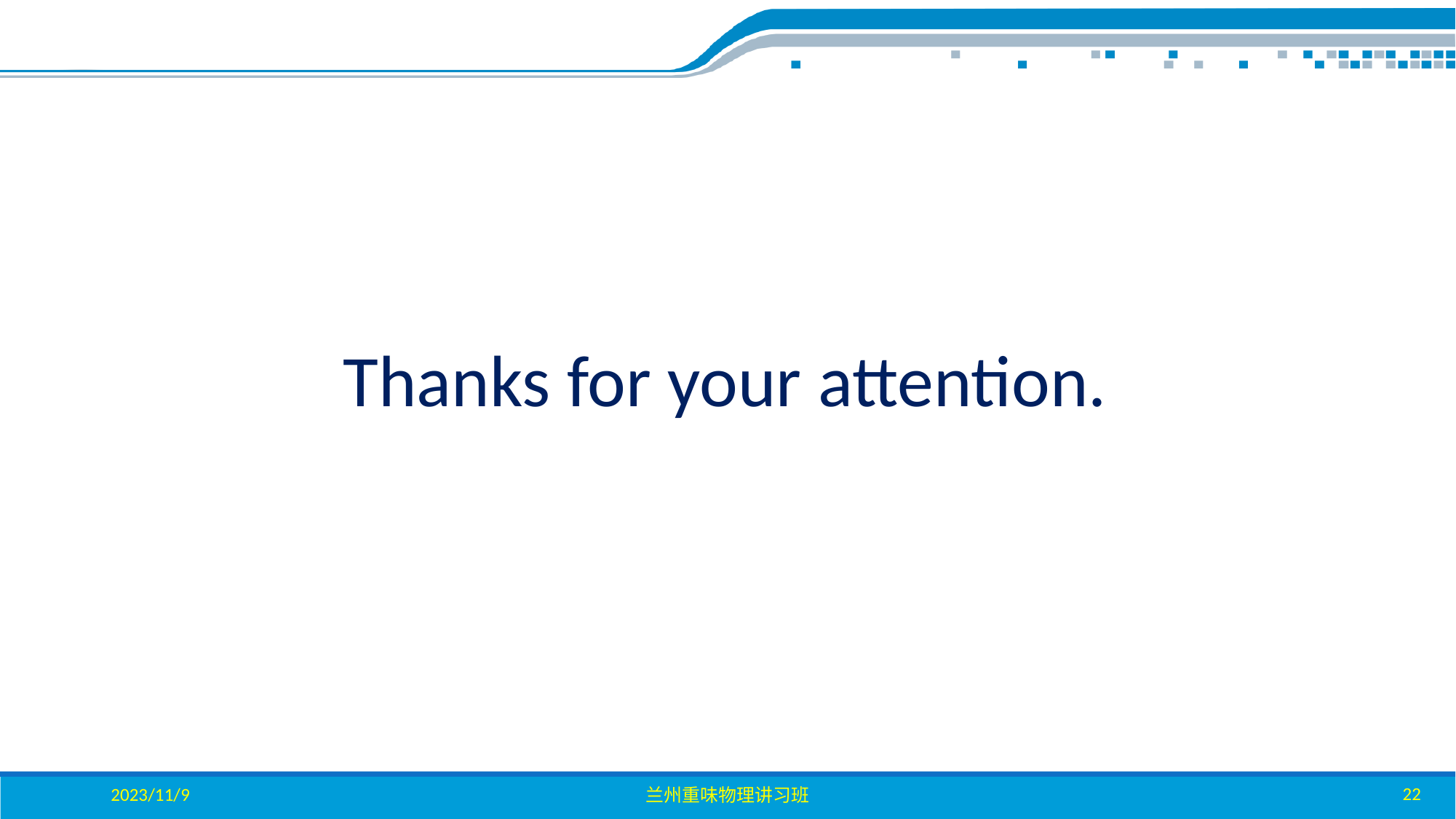

Thanks for your attention.
22
2023/11/9
兰州重味物理讲习班